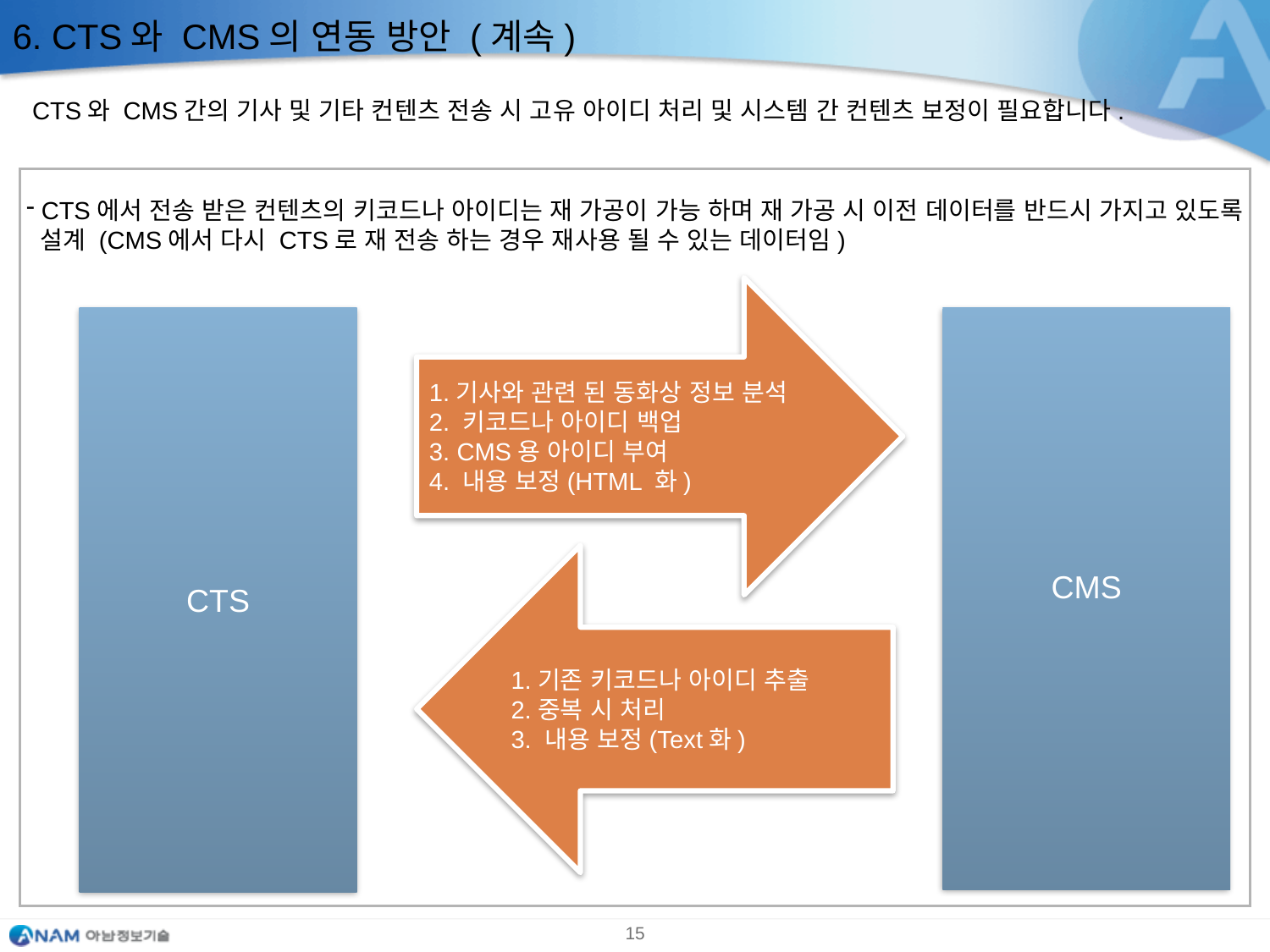

6. CTS와 CMS의 연동 방안 (계속)
CTS와 CMS간의 기사 및 기타 컨텐츠 전송 시 고유 아이디 처리 및 시스템 간 컨텐츠 보정이 필요합니다.

 CTS에서 전송 받은 컨텐츠의 키코드나 아이디는 재 가공이 가능 하며 재 가공 시 이전 데이터를 반드시 가지고 있도록
  설계 (CMS에서 다시 CTS로 재 전송 하는 경우 재사용 될 수 있는 데이터임)
1.기사와 관련 된 동화상 정보 분석
2. 키코드나 아이디 백업
3. CMS용 아이디 부여
4. 내용 보정(HTML 화)
CTS
CMS
1.기존 키코드나 아이디 추출
2.중복 시 처리
3. 내용 보정(Text화)